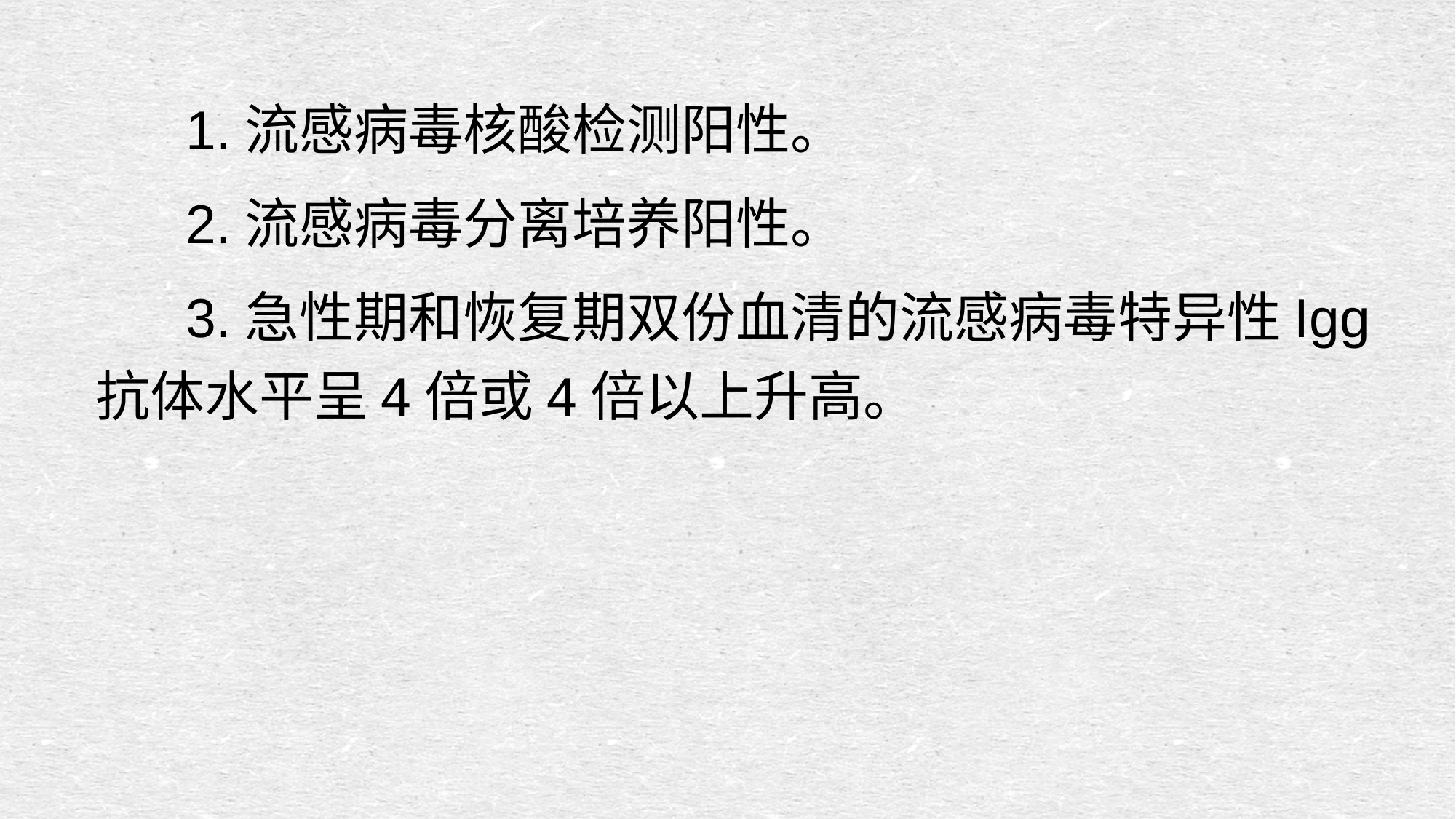

1.流感病毒核酸检测阳性。
      2.流感病毒分离培养阳性。
      3.急性期和恢复期双份血清的流感病毒特异性Igg抗体水平呈4倍或4倍以上升高。